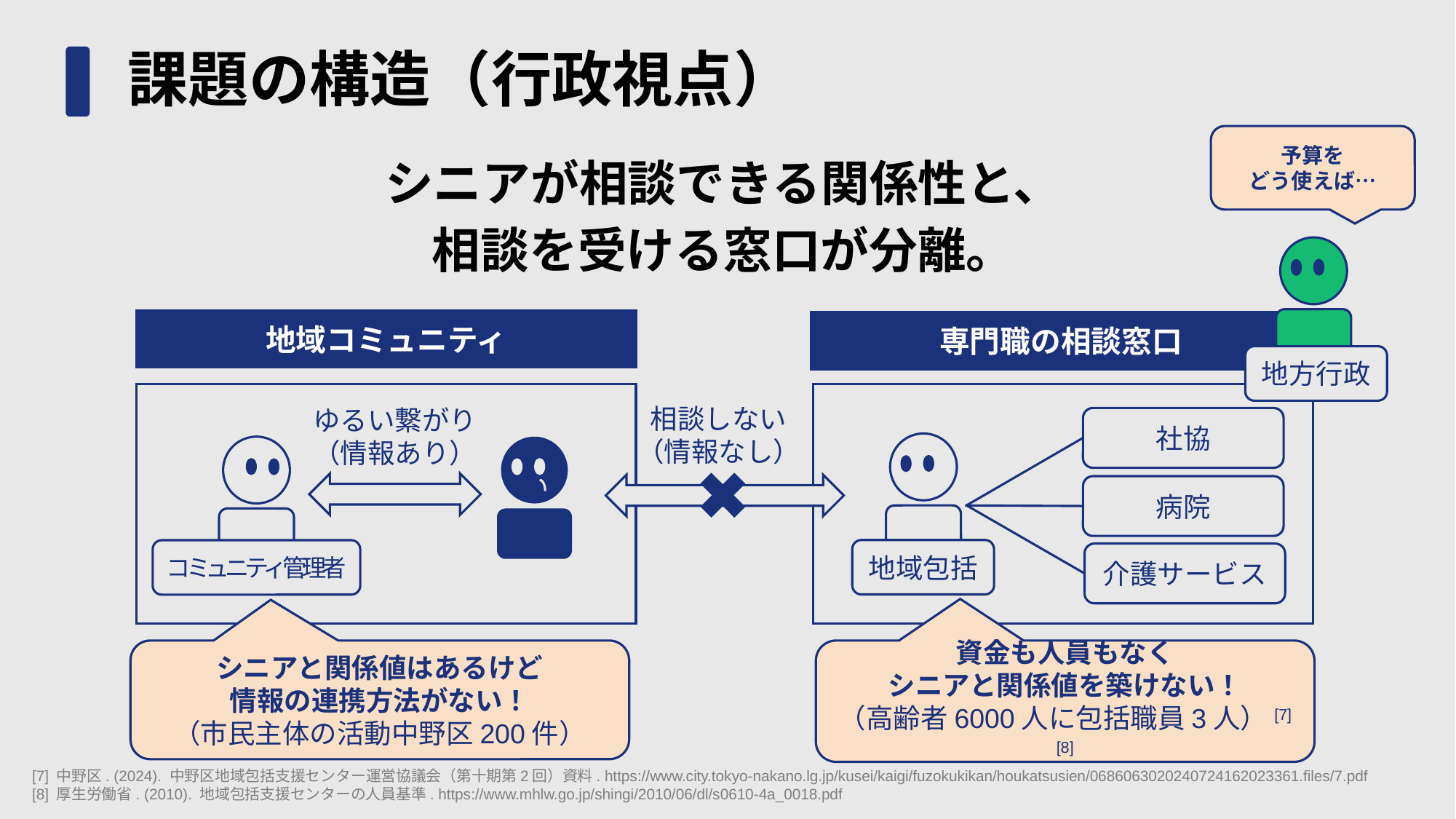

# 課題の構造（行政視点）
予算を
どう使えば…
シニアが相談できる関係性と、
相談を受ける窓口が分離。

地域コミュニティ
専門職の相談窓口
地方行政

相談しない
（情報なし）
ゆるい繋がり
（情報あり）
社協

病院

地域包括
コミュニティ管理者
介護サービス
シニアと関係値はあるけど
情報の連携方法がない！
（市民主体の活動中野区200件）
資金も人員もなく
シニアと関係値を築けない！
（高齢者6000人に包括職員3人）[7] [8]

連携機能
関係値

連携機能
関係値
[7] 中野区. (2024). 中野区地域包括支援センター運営協議会（第十期第2回）資料. https://www.city.tokyo-nakano.lg.jp/kusei/kaigi/fuzokukikan/houkatsusien/0686063020240724162023361.files/7.pdf
[8] 厚生労働省. (2010). 地域包括支援センターの人員基準. https://www.mhlw.go.jp/shingi/2010/06/dl/s0610-4a_0018.pdf